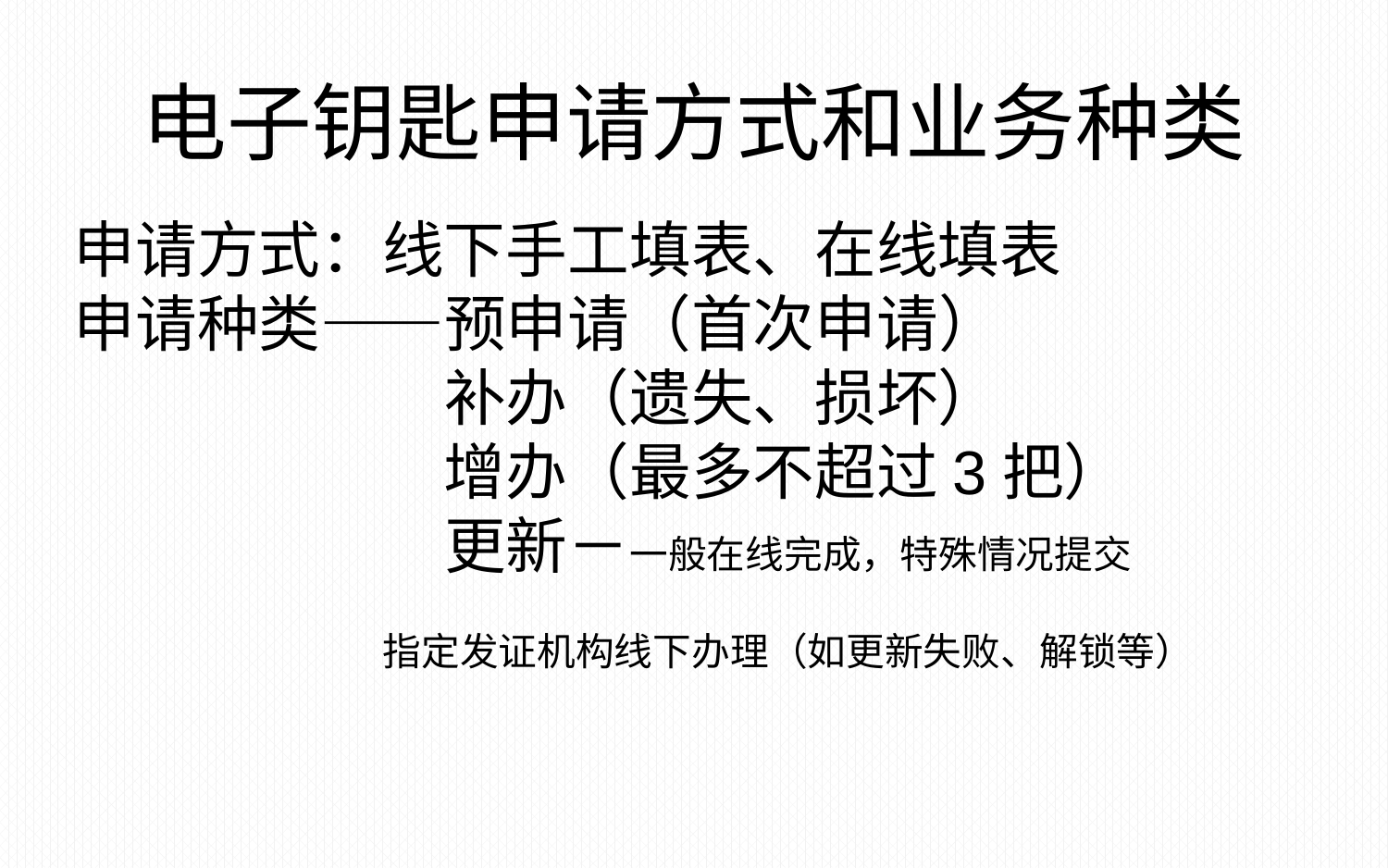

# 电子钥匙申请方式和业务种类
申请方式：线下手工填表、在线填表
申请种类——预申请（首次申请）
　　　　　　补办（遗失、损坏）
　　　　　　增办（最多不超过3把）
　　　　　　更新－一般在线完成，特殊情况提交
　　　　　　　　指定发证机构线下办理（如更新失败、解锁等）